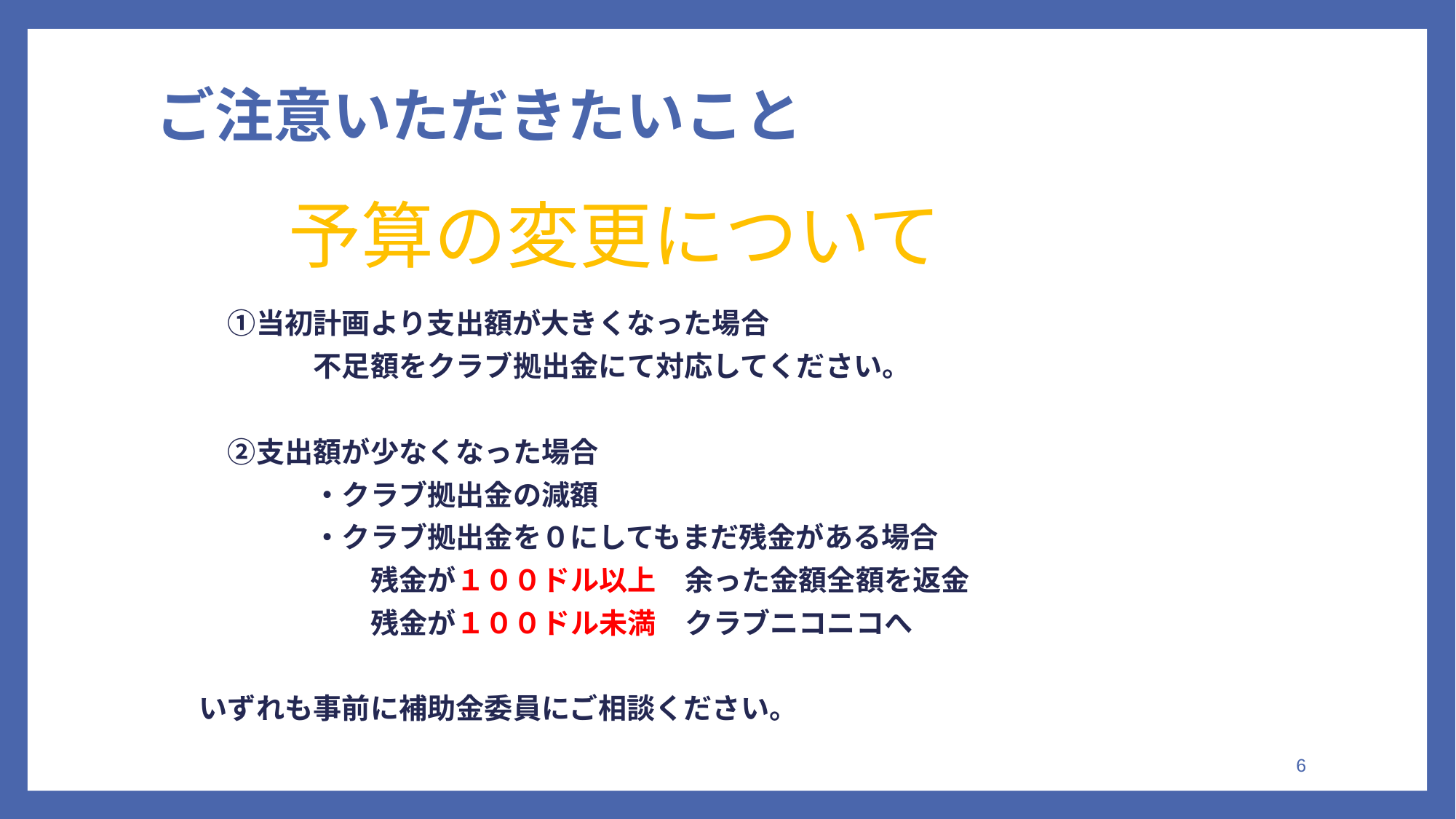

# ご注意いただきたいこと
予算の変更について
　①当初計画より支出額が大きくなった場合
　　　　不足額をクラブ拠出金にて対応してください。

　②支出額が少なくなった場合
　　　　・クラブ拠出金の減額
　　　　・クラブ拠出金を０にしてもまだ残金がある場合
　　　　　　残金が１００ドル以上　余った金額全額を返金
　　　　　　残金が１００ドル未満　クラブニコニコへ

いずれも事前に補助金委員にご相談ください。

6